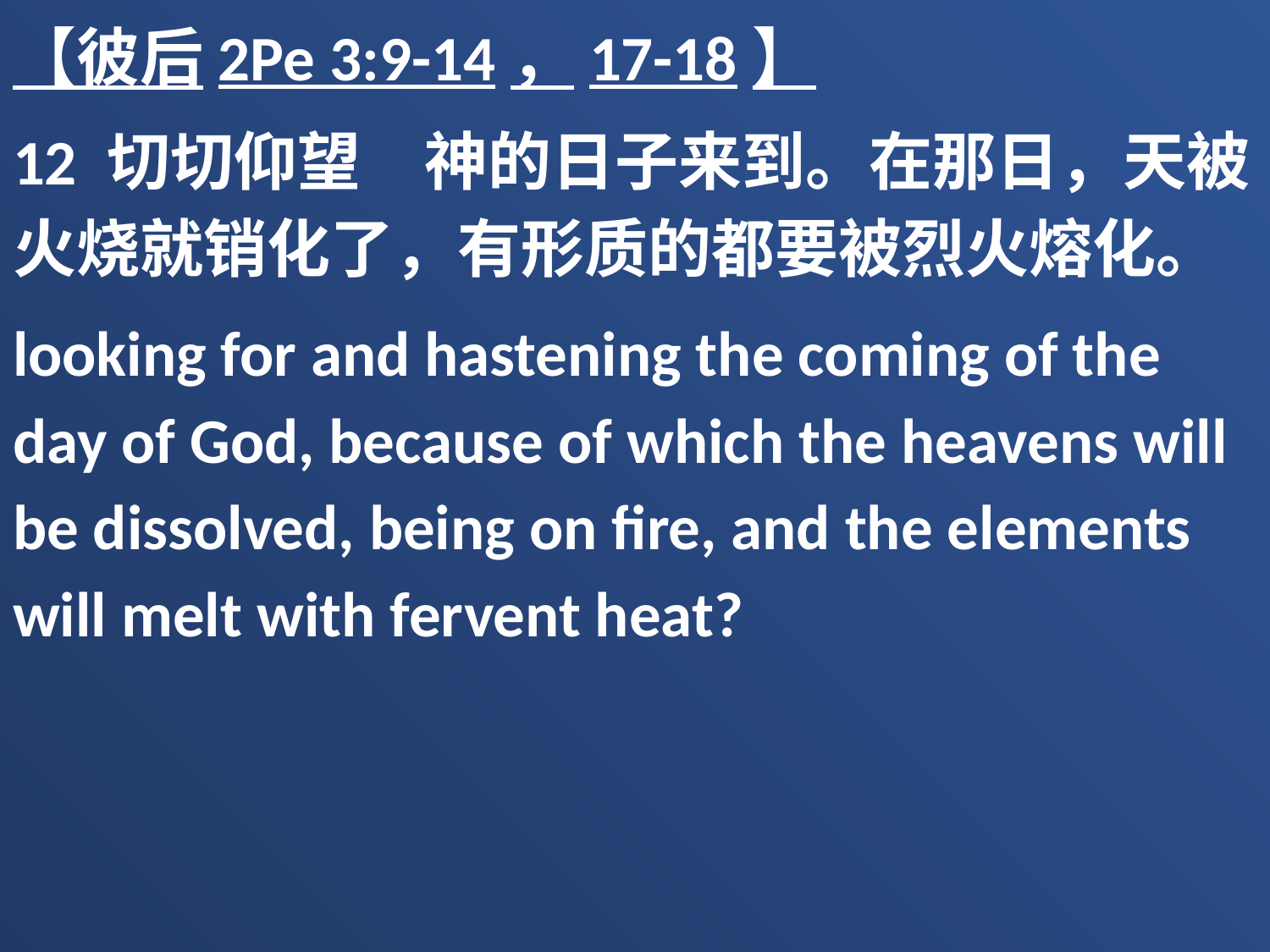

【彼后2Pe 3:9-14，17-18】
12 切切仰望　神的日子来到。在那日，天被火烧就销化了，有形质的都要被烈火熔化。
looking for and hastening the coming of the day of God, because of which the heavens will be dissolved, being on fire, and the elements will melt with fervent heat?